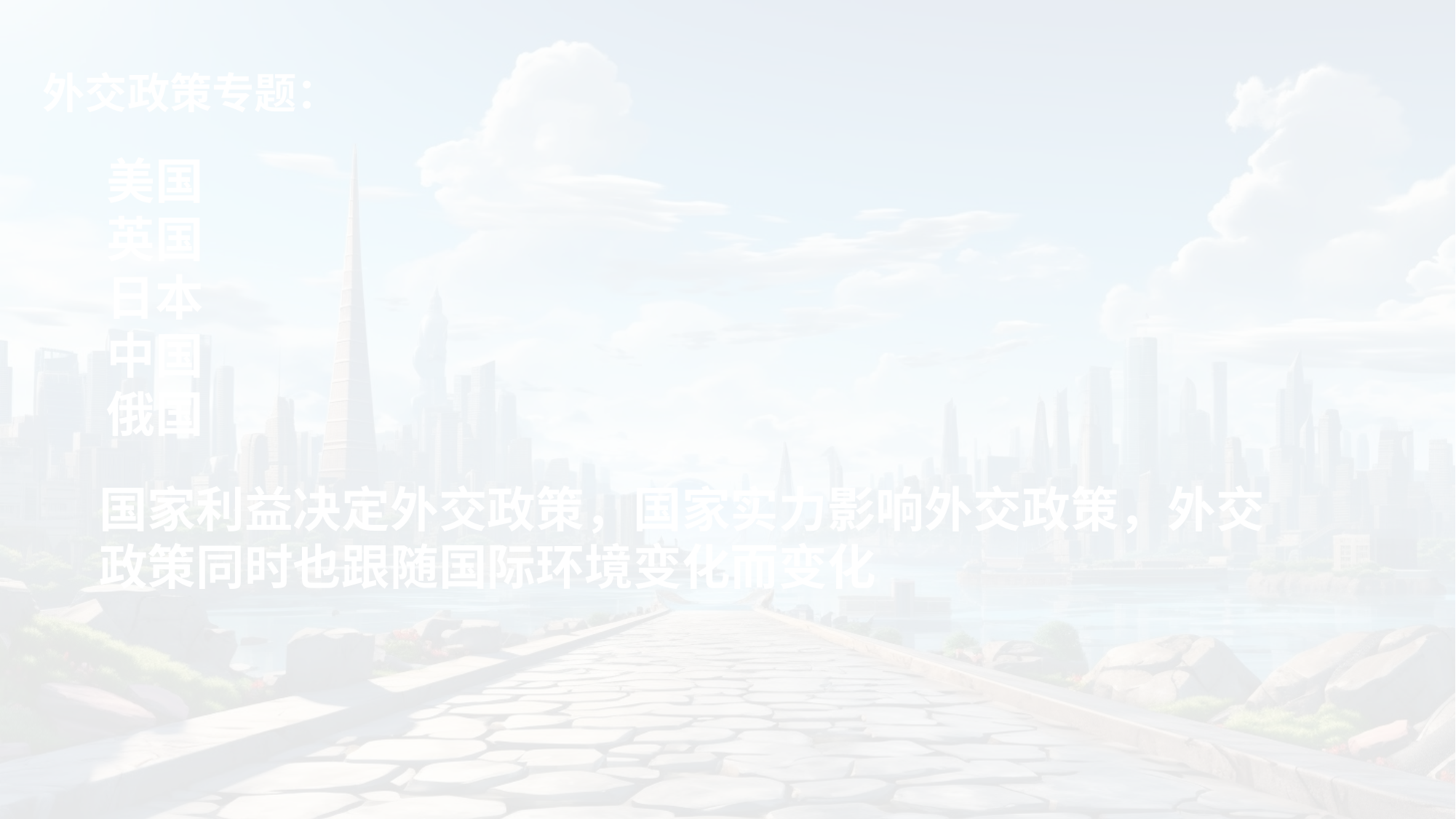

# 外交政策专题：
美国
英国
日本
中国
俄国
国家利益决定外交政策，国家实力影响外交政策，外交政策同时也跟随国际环境变化而变化